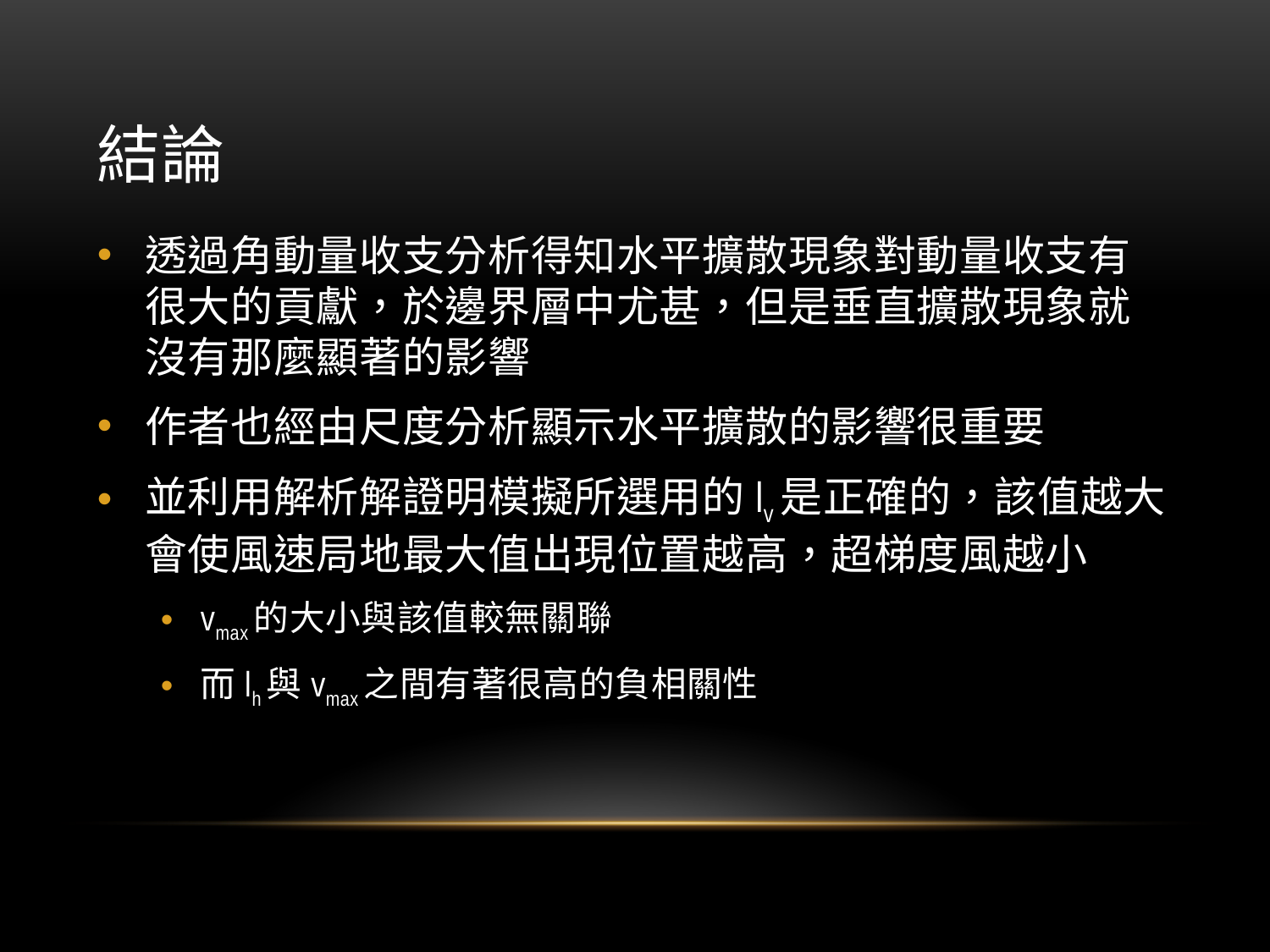

# 結論
透過角動量收支分析得知水平擴散現象對動量收支有很大的貢獻，於邊界層中尤甚，但是垂直擴散現象就沒有那麼顯著的影響
作者也經由尺度分析顯示水平擴散的影響很重要
並利用解析解證明模擬所選用的lv是正確的，該值越大會使風速局地最大值出現位置越高，超梯度風越小
vmax的大小與該值較無關聯
而lh與vmax之間有著很高的負相關性